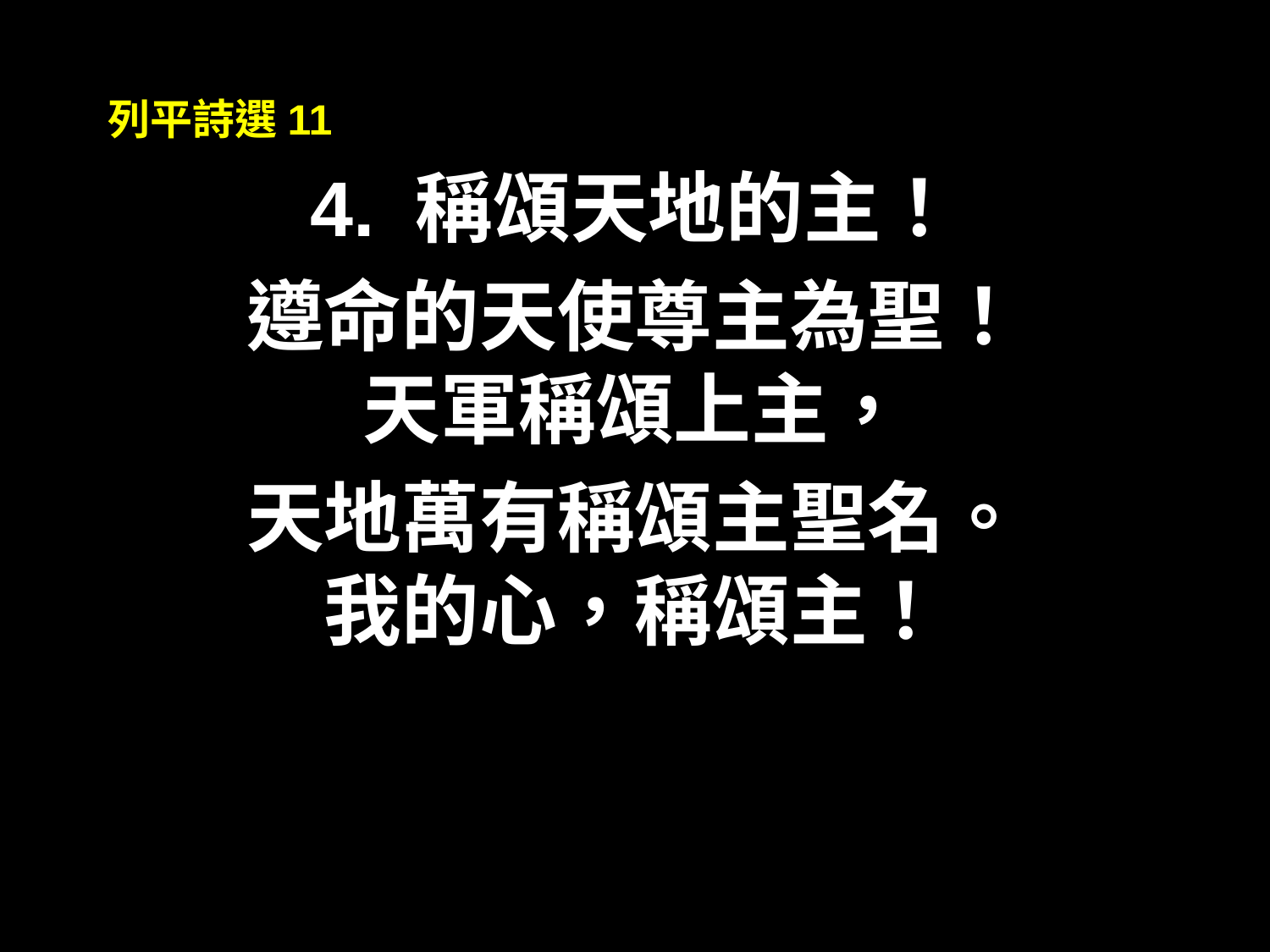

列平詩選11
4. 稱頌天地的主！
遵命的天使尊主為聖！
天軍稱頌上主，
天地萬有稱頌主聖名。
我的心，稱頌主！